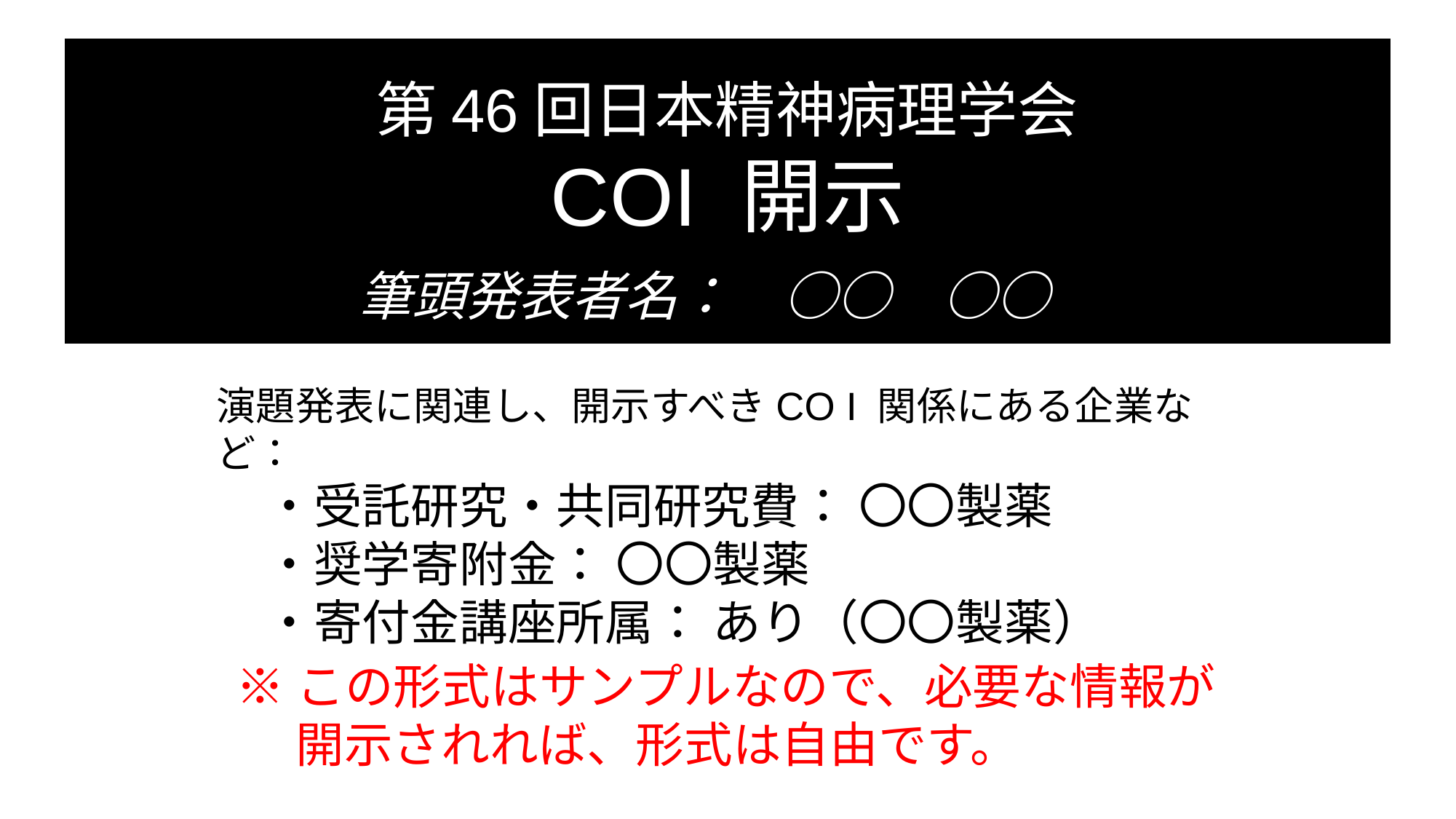

第46回日本精神病理学会
COI 開示
筆頭発表者名：　○○　○○
演題発表に関連し、開示すべきCO I 関係にある企業など：
　・受託研究・共同研究費： 〇〇製薬
　・奨学寄附金： 〇〇製薬
　・寄付金講座所属： あり（〇〇製薬）

※この形式はサンプルなので、必要な情報が
　 開示されれば、形式は自由です。